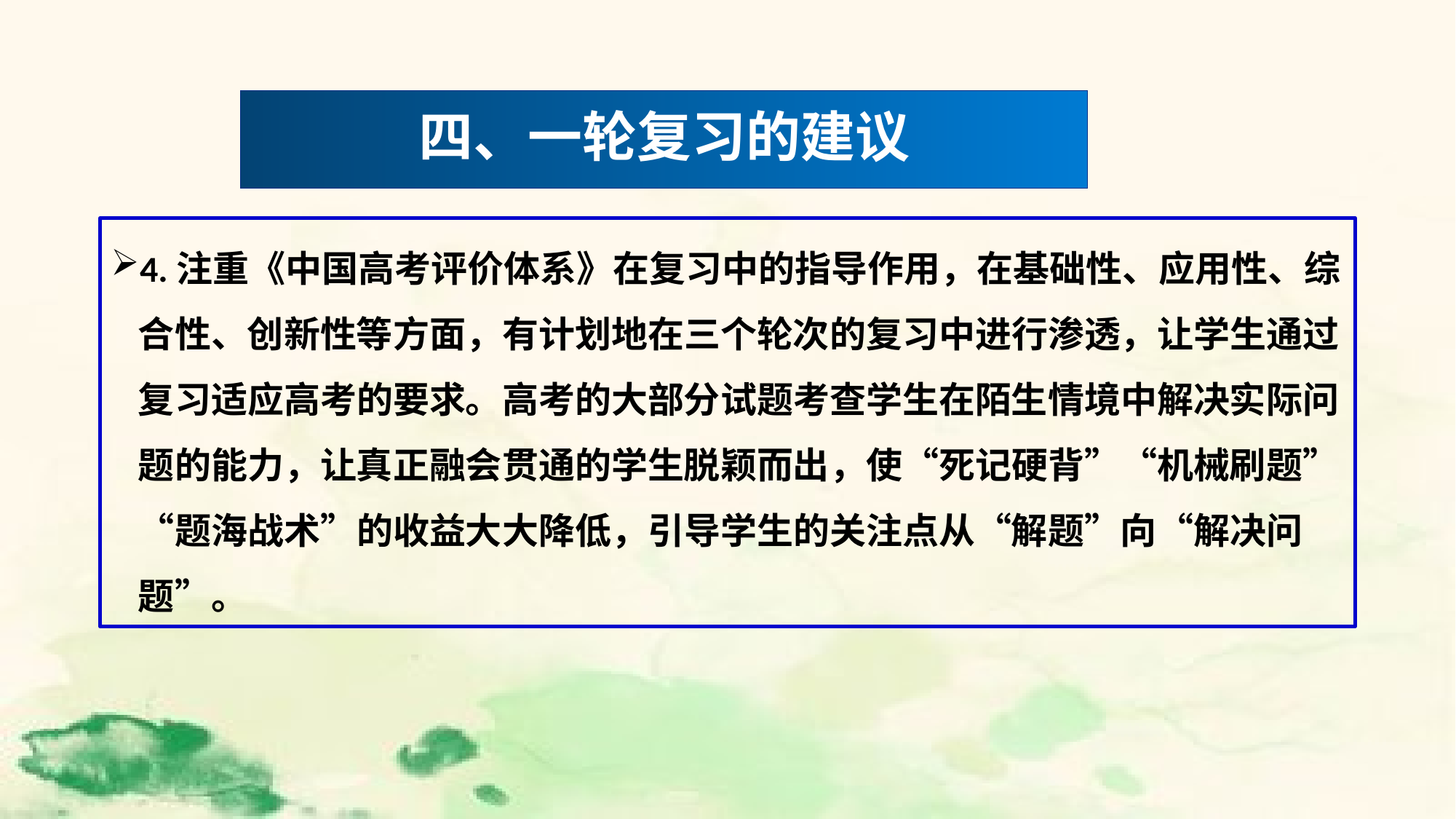

#
四、一轮复习的建议
4.注重《中国高考评价体系》在复习中的指导作用，在基础性、应用性、综合性、创新性等方面，有计划地在三个轮次的复习中进行渗透，让学生通过复习适应高考的要求。高考的大部分试题考查学生在陌生情境中解决实际问题的能力，让真正融会贯通的学生脱颖而出，使“死记硬背”“机械刷题”“题海战术”的收益大大降低，引导学生的关注点从“解题”向“解决问题”。